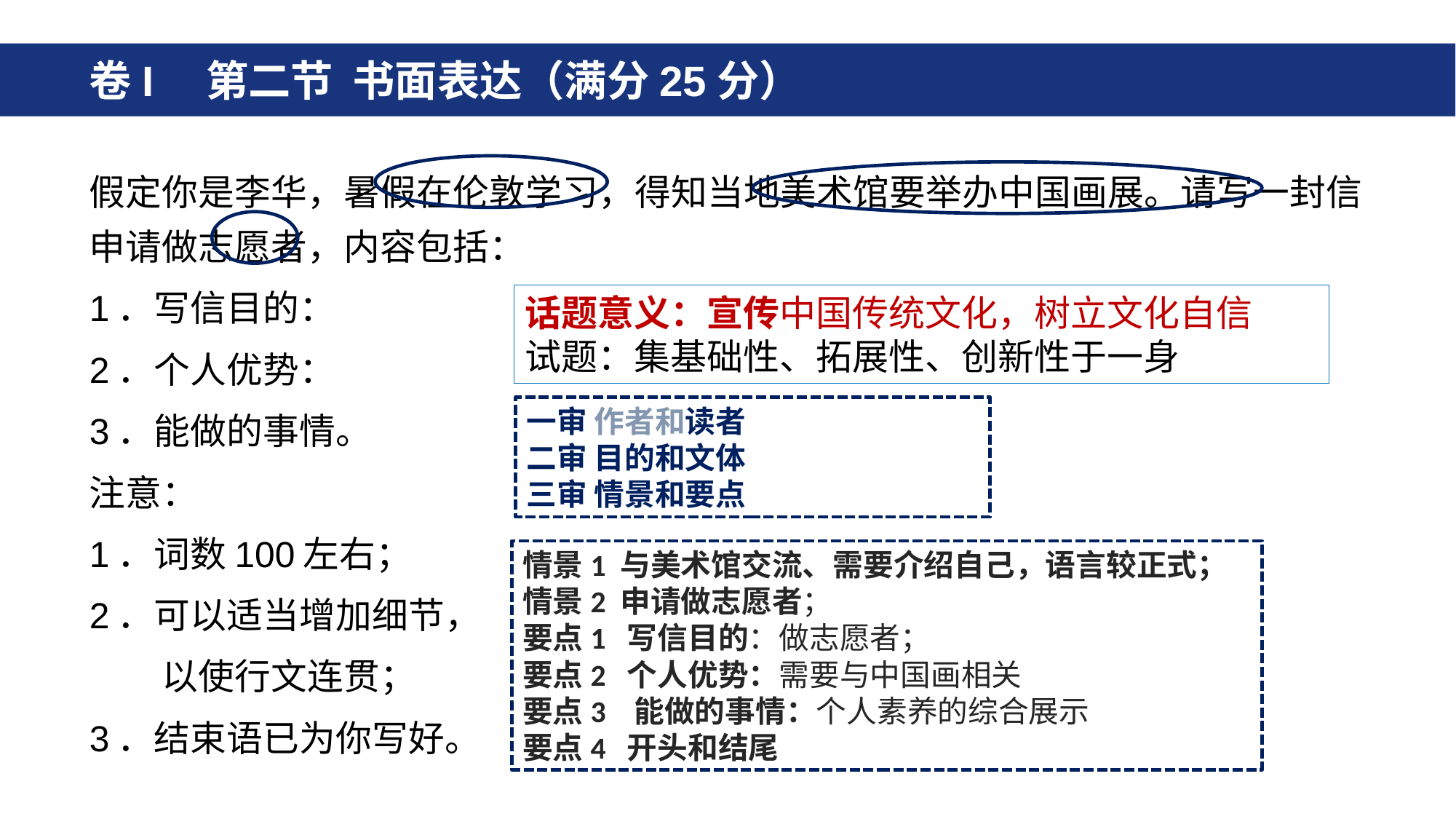

# 卷I　第二节  书面表达（满分25分）
假定你是李华，暑假在伦敦学习，得知当地美术馆要举办中国画展。请写一封信申请做志愿者，内容包括：
1．写信目的：
2．个人优势：
3．能做的事情。
注意：
1．词数100左右；
2．可以适当增加细节，
　　以使行文连贯；
3．结束语已为你写好。

话题意义：宣传中国传统文化，树立文化自信
试题：集基础性、拓展性、创新性于一身
一审 作者和读者
二审 目的和文体
三审 情景和要点
情景1 与美术馆交流、需要介绍自己，语言较正式；
情景2 申请做志愿者；
要点1  写信目的：做志愿者；
要点2  个人优势：需要与中国画相关
要点3   能做的事情：个人素养的综合展示
要点4  开头和结尾